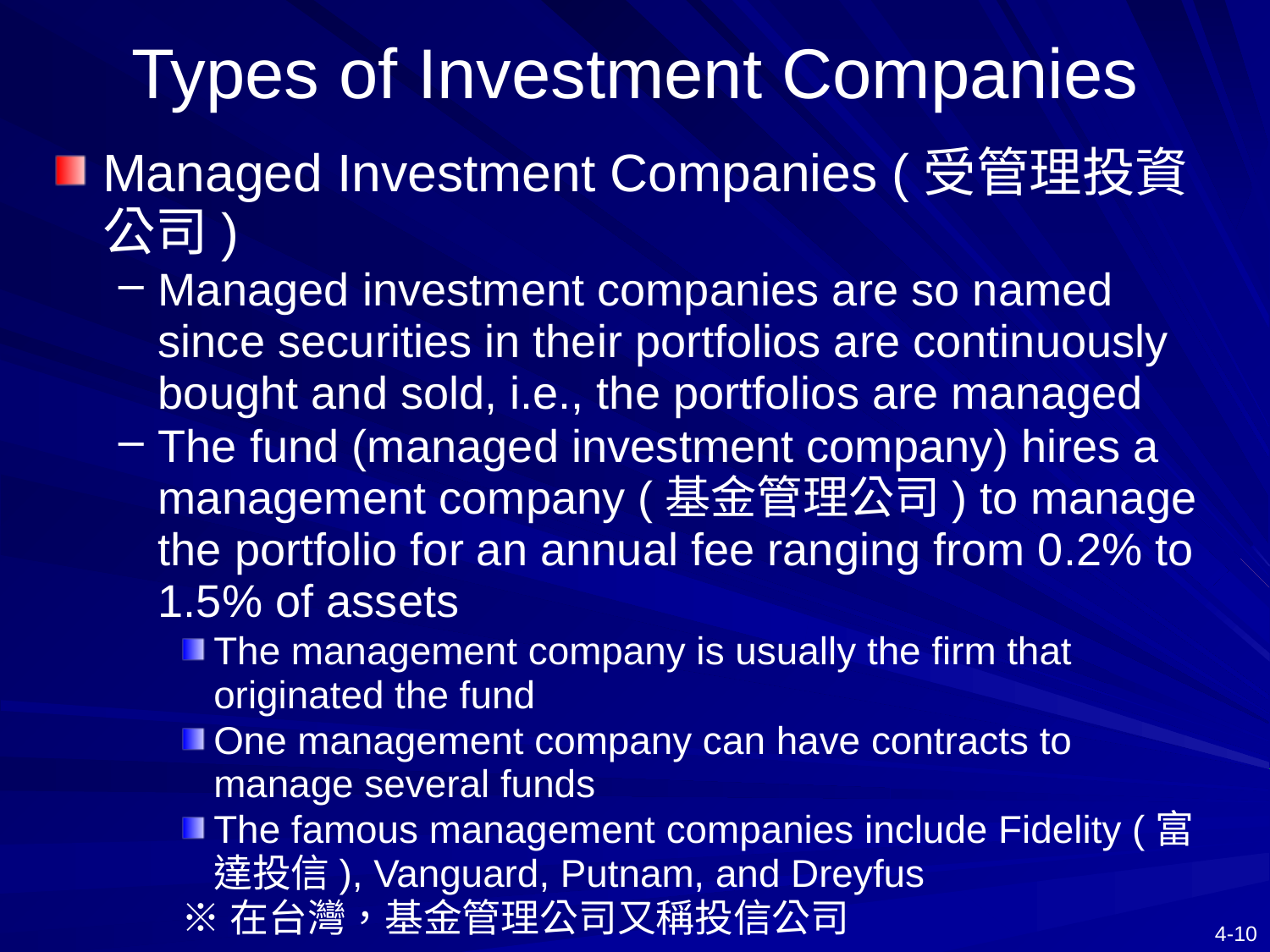

# Types of Investment Companies
Managed Investment Companies (受管理投資公司)
Managed investment companies are so named since securities in their portfolios are continuously bought and sold, i.e., the portfolios are managed
The fund (managed investment company) hires a management company (基金管理公司) to manage the portfolio for an annual fee ranging from 0.2% to 1.5% of assets
The management company is usually the firm that originated the fund
One management company can have contracts to manage several funds
The famous management companies include Fidelity (富達投信), Vanguard, Putnam, and Dreyfus
※在台灣，基金管理公司又稱投信公司